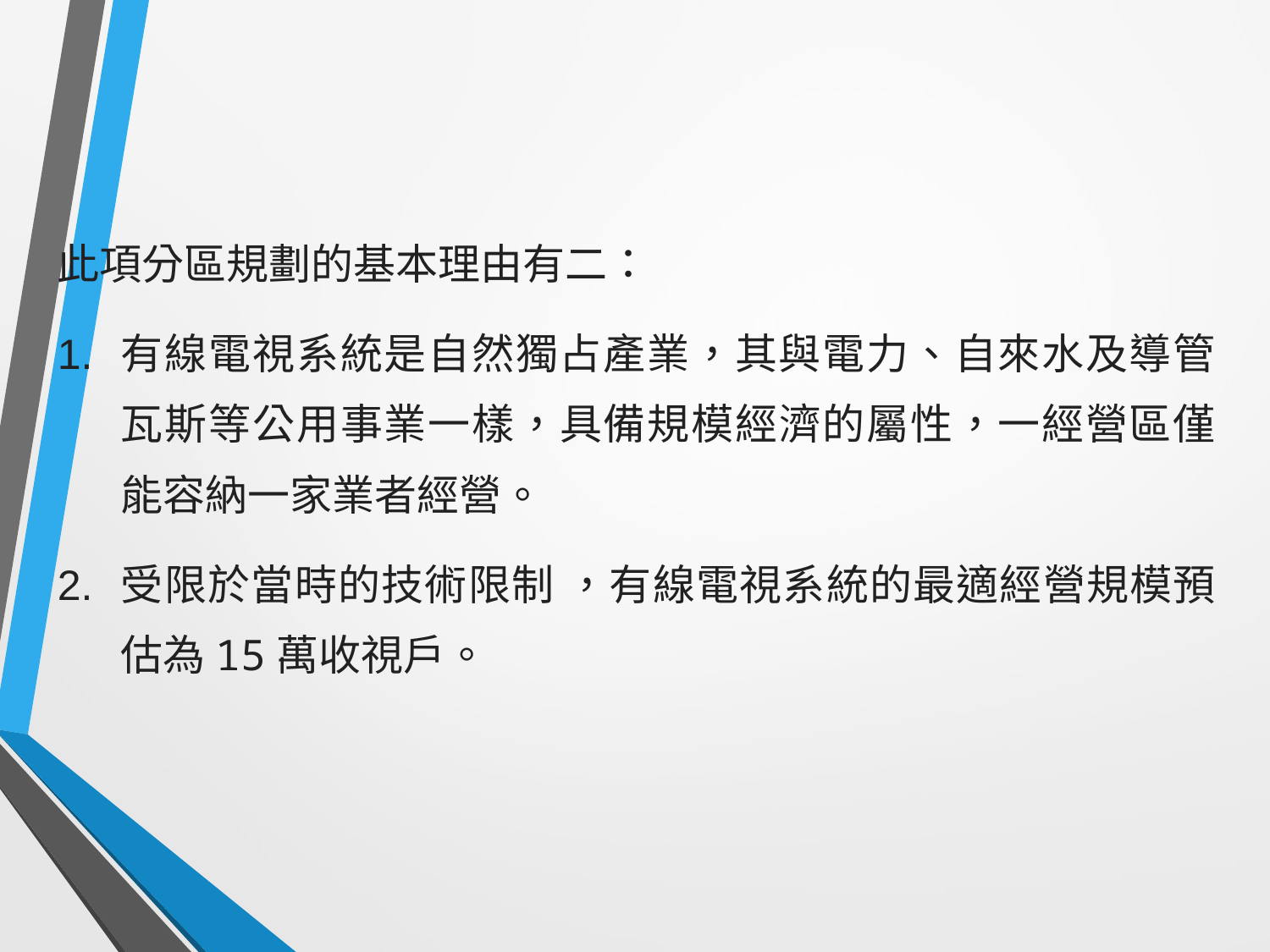

#
此項分區規劃的基本理由有二：
有線電視系統是自然獨占產業，其與電力、自來水及導管瓦斯等公用事業一樣，具備規模經濟的屬性，一經營區僅能容納一家業者經營。
受限於當時的技術限制 ，有線電視系統的最適經營規模預估為15萬收視戶。